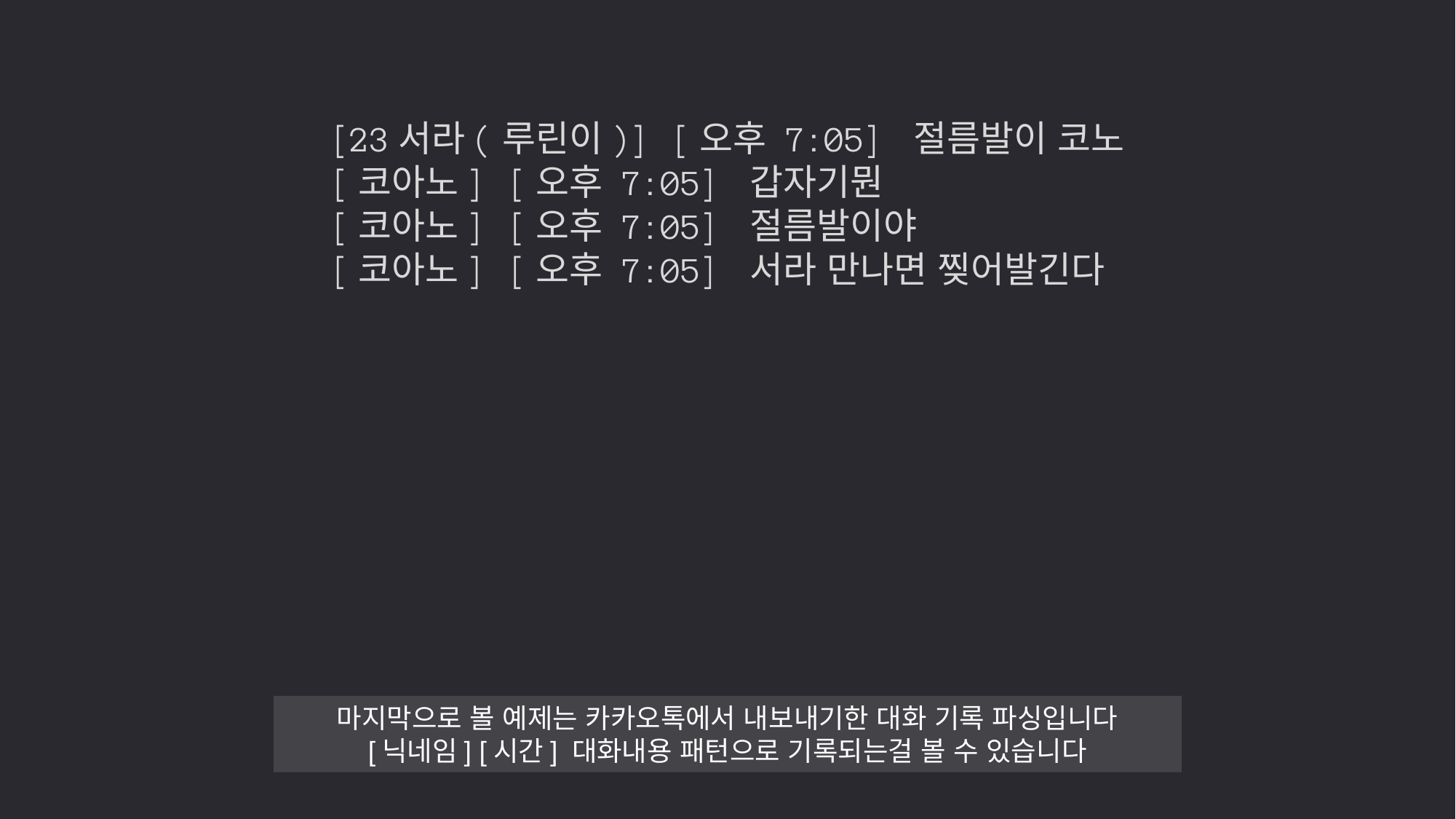

[23서라(루린이)] [오후 7:05] 절름발이 코노
[코아노] [오후 7:05] 갑자기뭔
[코아노] [오후 7:05] 절름발이야
[코아노] [오후 7:05] 서라 만나면 찢어발긴다
마지막으로 볼 예제는 카카오톡에서 내보내기한 대화 기록 파싱입니다
[닉네임] [시간] 대화내용 패턴으로 기록되는걸 볼 수 있습니다